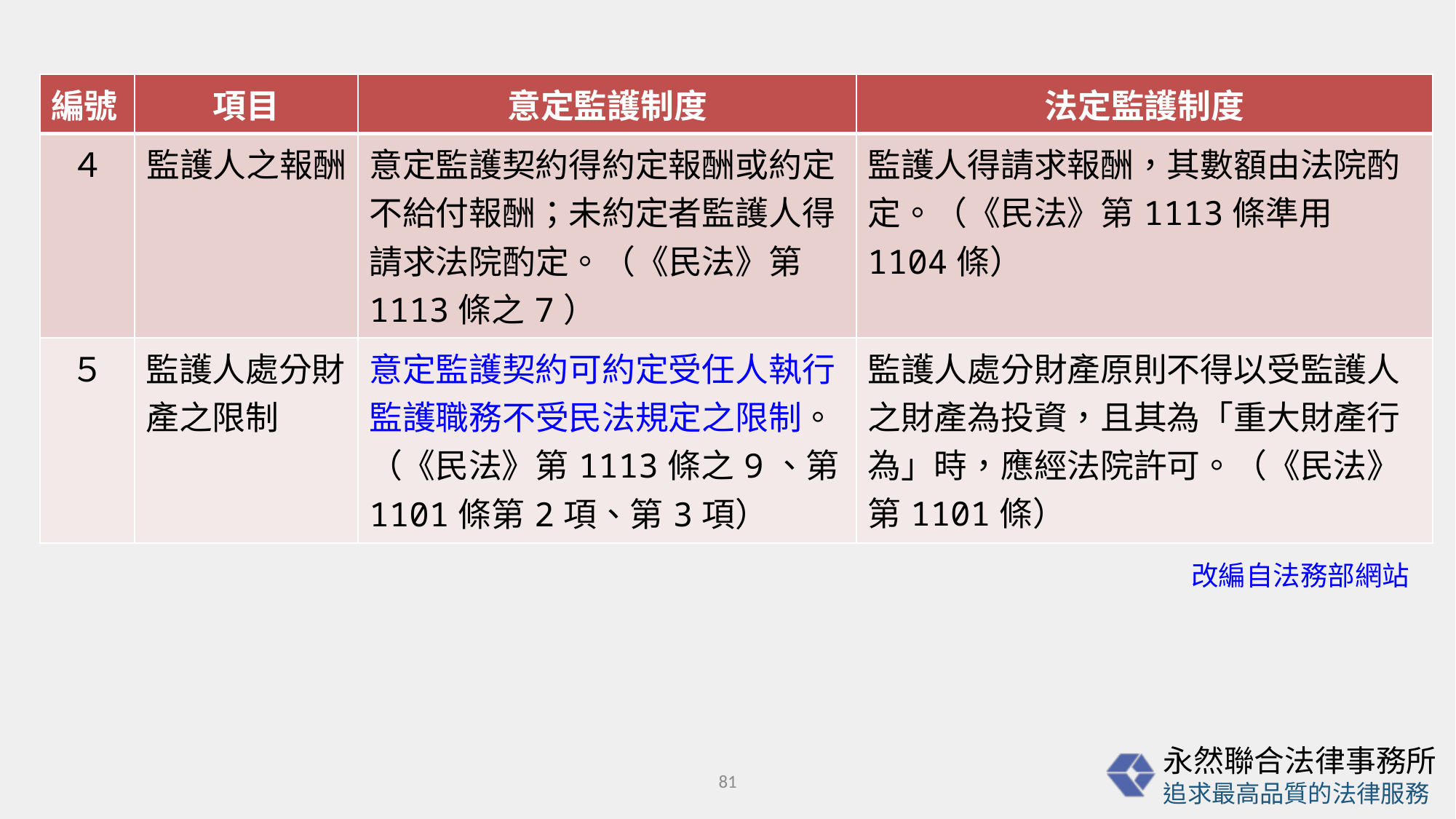

| 編號 | 項目 | 意定監護制度 | 法定監護制度 |
| --- | --- | --- | --- |
| ４ | 監護人之報酬 | 意定監護契約得約定報酬或約定不給付報酬；未約定者監護人得請求法院酌定。（《民法》第1113條之7） | 監護人得請求報酬，其數額由法院酌定。（《民法》第1113條準用1104條） |
| ５ | 監護人處分財產之限制 | 意定監護契約可約定受任人執行監護職務不受民法規定之限制。（《民法》第1113條之9、第1101條第2項、第3項） | 監護人處分財產原則不得以受監護人之財產為投資，且其為「重大財產行為」時，應經法院許可。（《民法》第1101條） |
改編自法務部網站
81